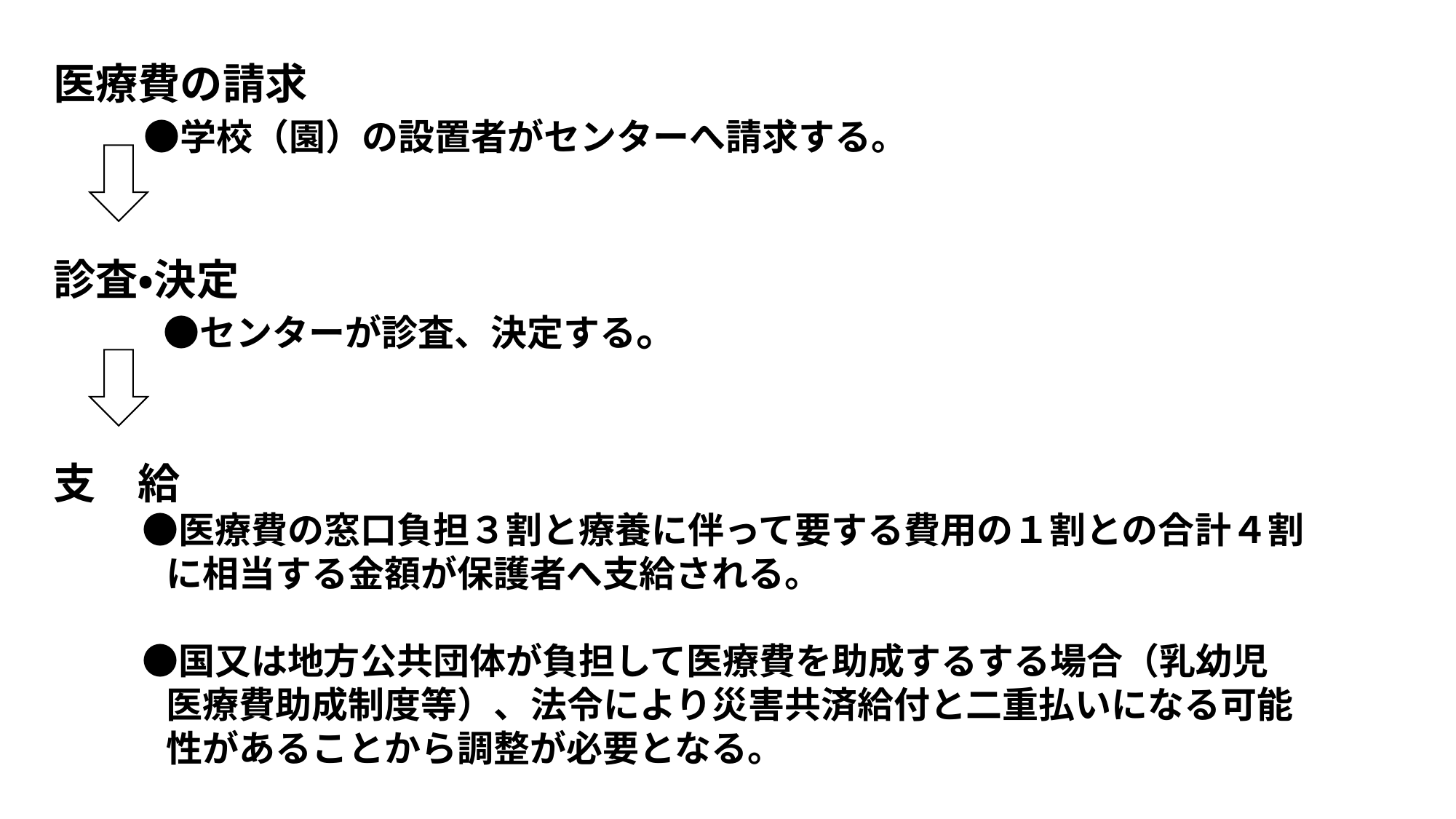

# 医療費の請求　　　　　 ●学校（園）の設置者がセンターへ請求する。 　診査・決定 　　       ●センターが診査、決定する。 　支　給 ●医療費の窓口負担３割と療養に伴って要する費用の１割との合計４割 に相当する金額が保護者へ支給される。 ●国又は地方公共団体が負担して医療費を助成するする場合（乳幼児 医療費助成制度等）、法令により災害共済給付と二重払いになる可能 性があることから調整が必要となる。